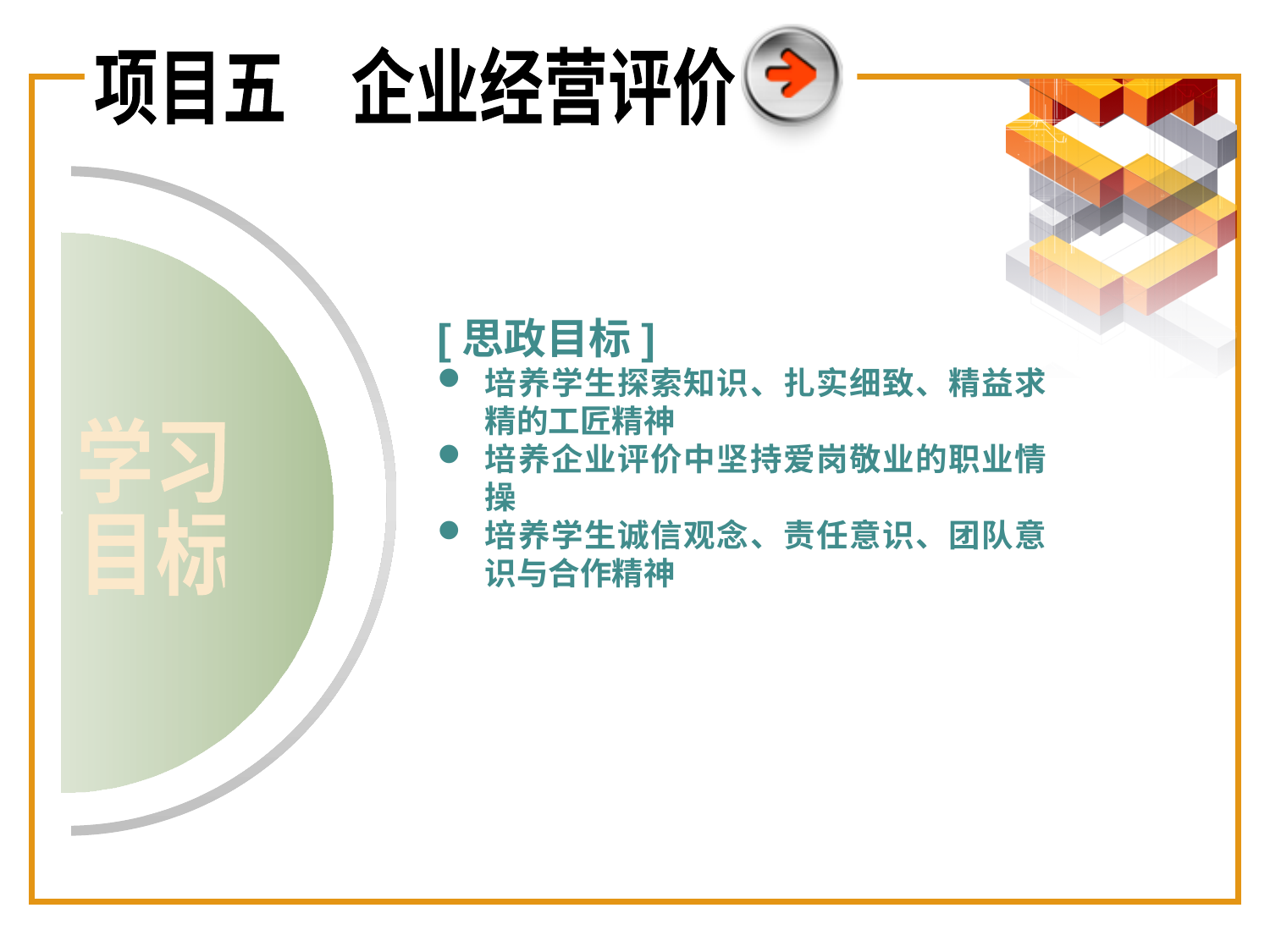

项目五　企业经营评价

[思政目标]
培养学生探索知识、扎实细致、精益求精的工匠精神
培养企业评价中坚持爱岗敬业的职业情操
培养学生诚信观念、责任意识、团队意识与合作精神
学习
目标